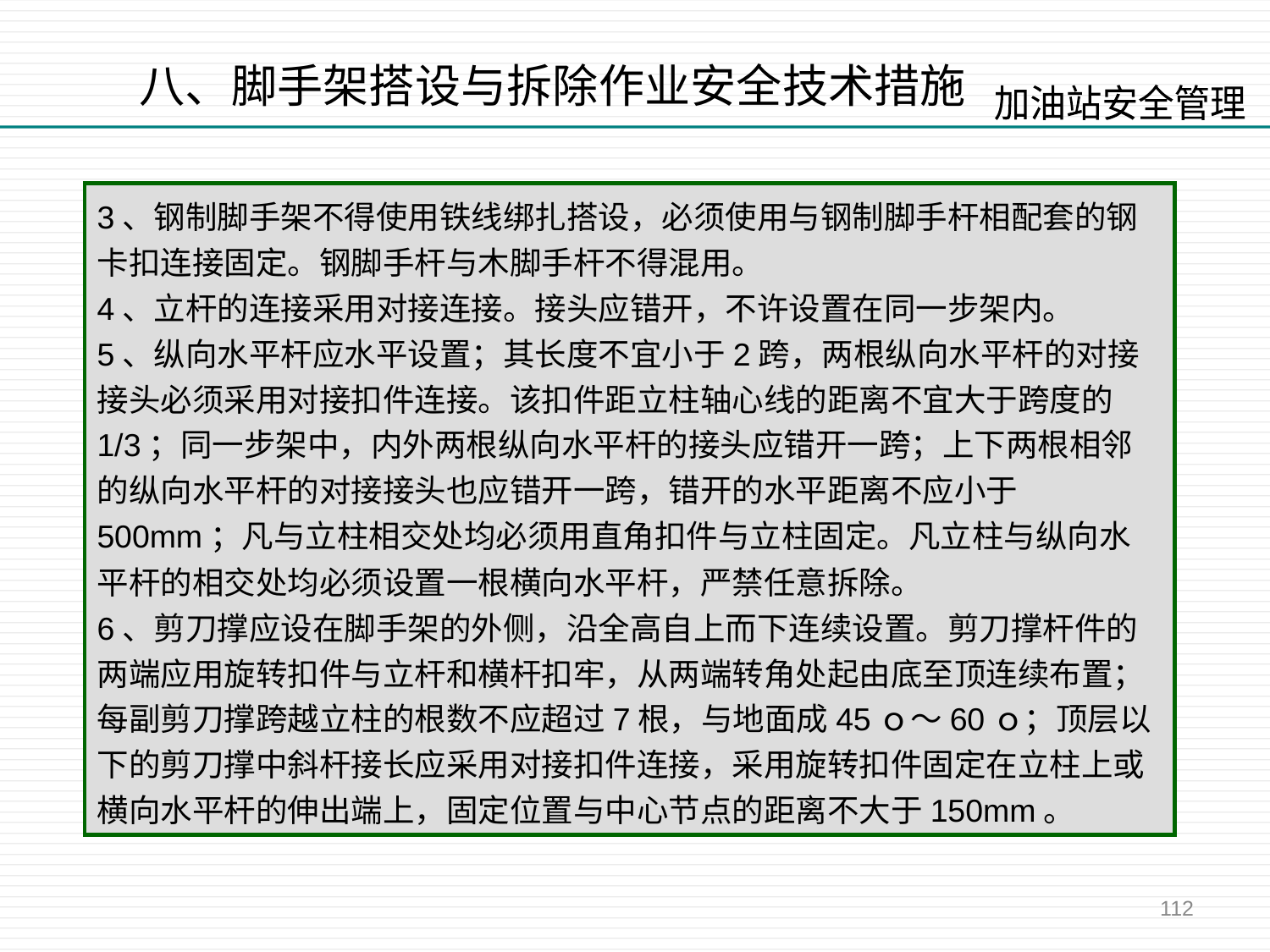

八、脚手架搭设与拆除作业安全技术措施
3、钢制脚手架不得使用铁线绑扎搭设，必须使用与钢制脚手杆相配套的钢卡扣连接固定。钢脚手杆与木脚手杆不得混用。
4、立杆的连接采用对接连接。接头应错开，不许设置在同一步架内。
5、纵向水平杆应水平设置；其长度不宜小于2跨，两根纵向水平杆的对接接头必须采用对接扣件连接。该扣件距立柱轴心线的距离不宜大于跨度的1/3；同一步架中，内外两根纵向水平杆的接头应错开一跨；上下两根相邻的纵向水平杆的对接接头也应错开一跨，错开的水平距离不应小于500mm；凡与立柱相交处均必须用直角扣件与立柱固定。凡立柱与纵向水平杆的相交处均必须设置一根横向水平杆，严禁任意拆除。
6、剪刀撑应设在脚手架的外侧，沿全高自上而下连续设置。剪刀撑杆件的两端应用旋转扣件与立杆和横杆扣牢，从两端转角处起由底至顶连续布置；每副剪刀撑跨越立柱的根数不应超过7根，与地面成45ｏ～60ｏ；顶层以下的剪刀撑中斜杆接长应采用对接扣件连接，采用旋转扣件固定在立柱上或横向水平杆的伸出端上，固定位置与中心节点的距离不大于150mm。
112